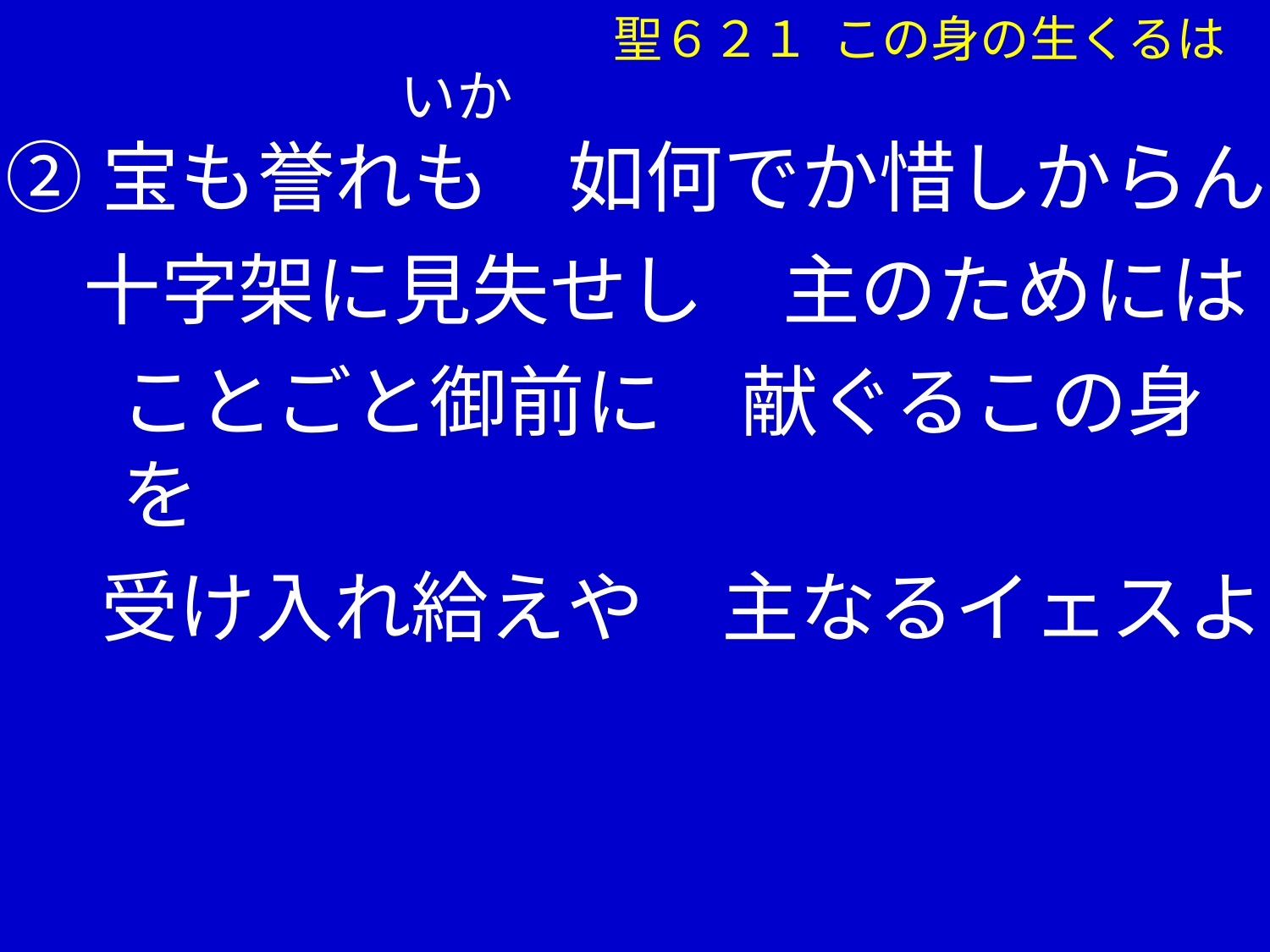

聖６２１  この身の生くるは
                              いか
②宝も誉れも　如何でか惜しからん
　十字架に見失せし　主のためには
 　ことごと御前に　献ぐるこの身を
　 受け入れ給えや　主なるイェスよ